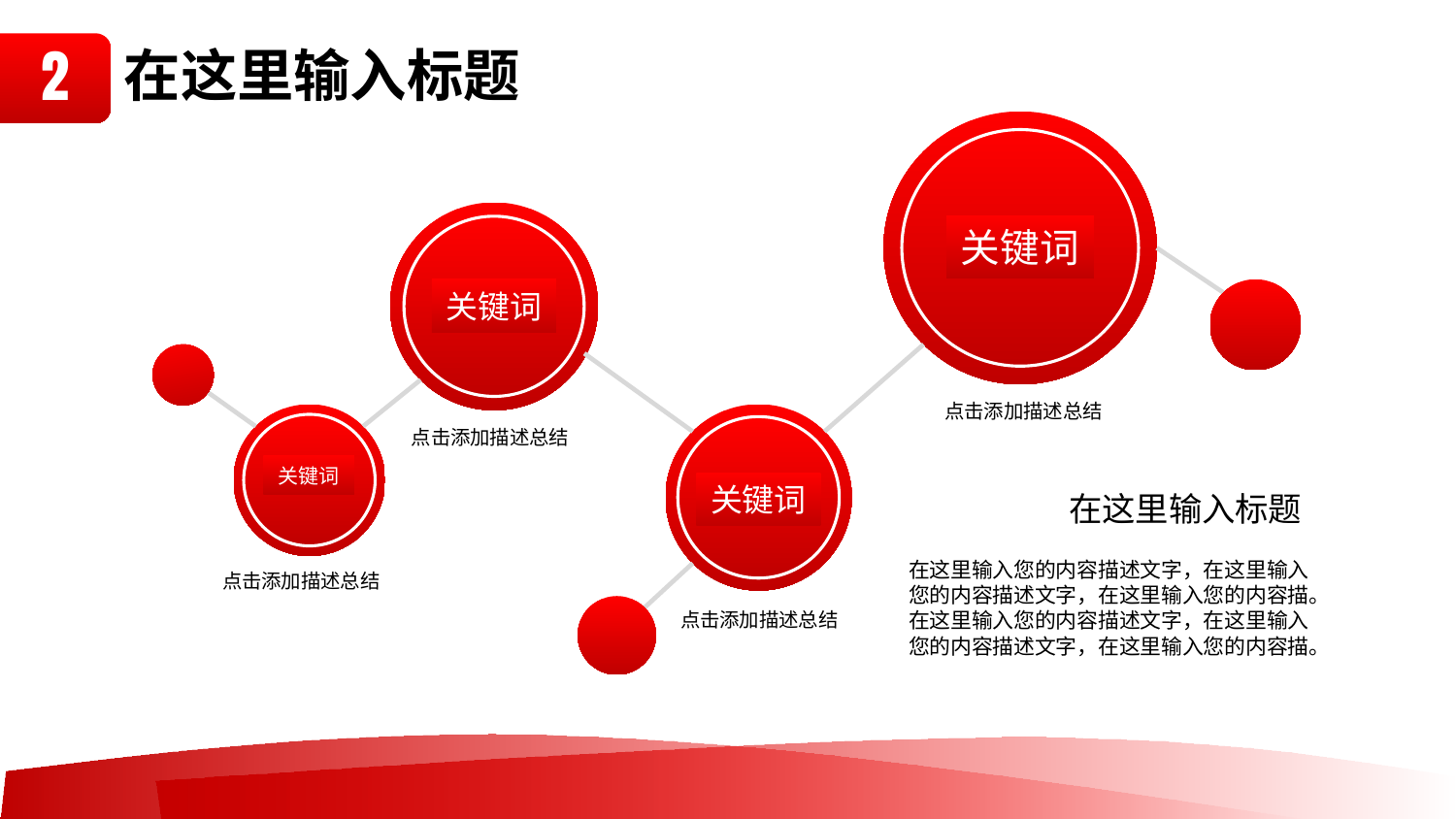

在这里输入标题
2

关键词

关键词

点击添加描述总结

关键词

关键词
点击添加描述总结
在这里输入标题
在这里输入您的内容描述文字，在这里输入您的内容描述文字，在这里输入您的内容描。在这里输入您的内容描述文字，在这里输入您的内容描述文字，在这里输入您的内容描。

点击添加描述总结

点击添加描述总结